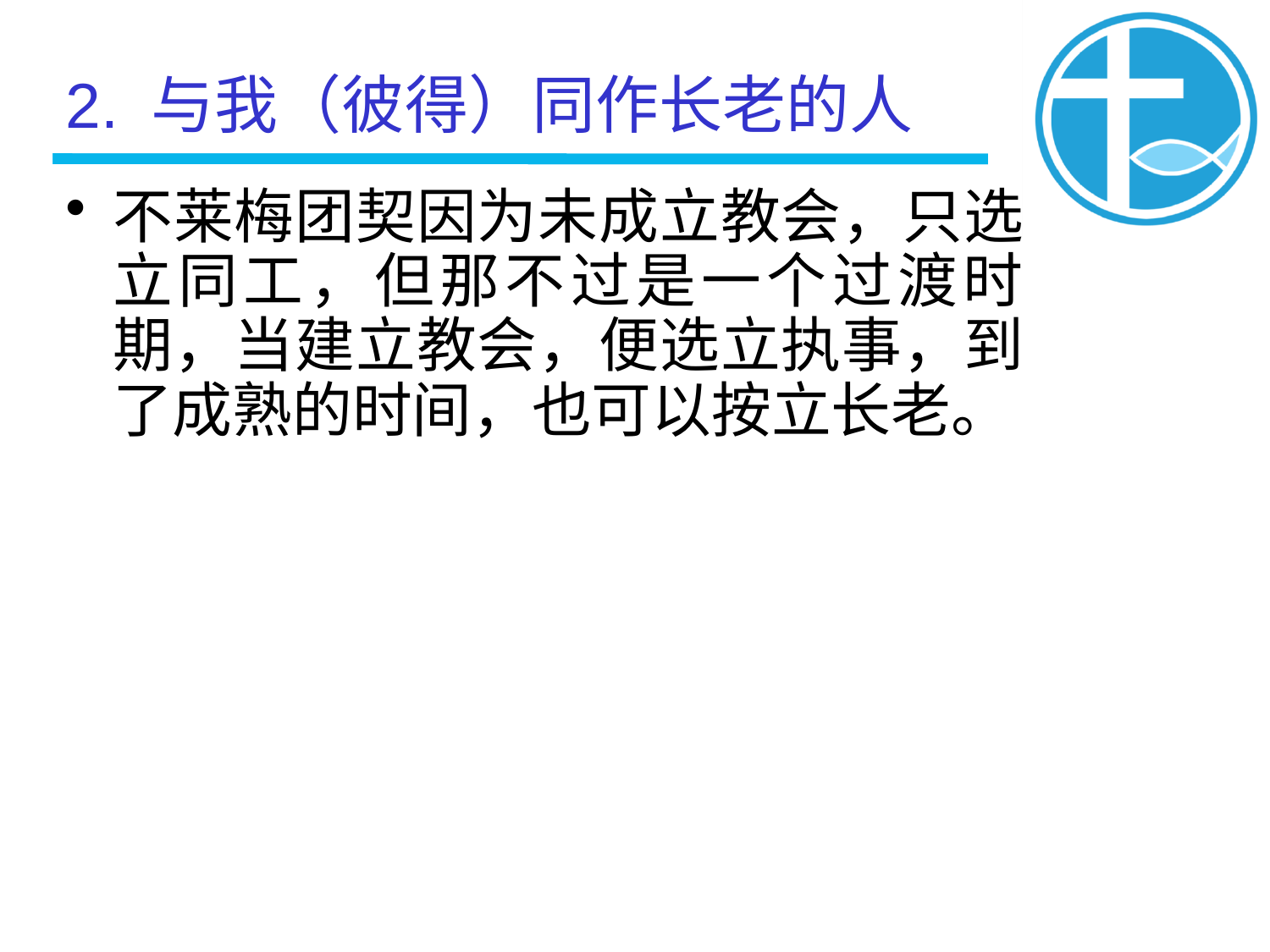

2. 与我（彼得）同作长老的人
不莱梅团契因为未成立教会，只选立同工，但那不过是一个过渡时期，当建立教会，便选立执事，到了成熟的时间，也可以按立长老。